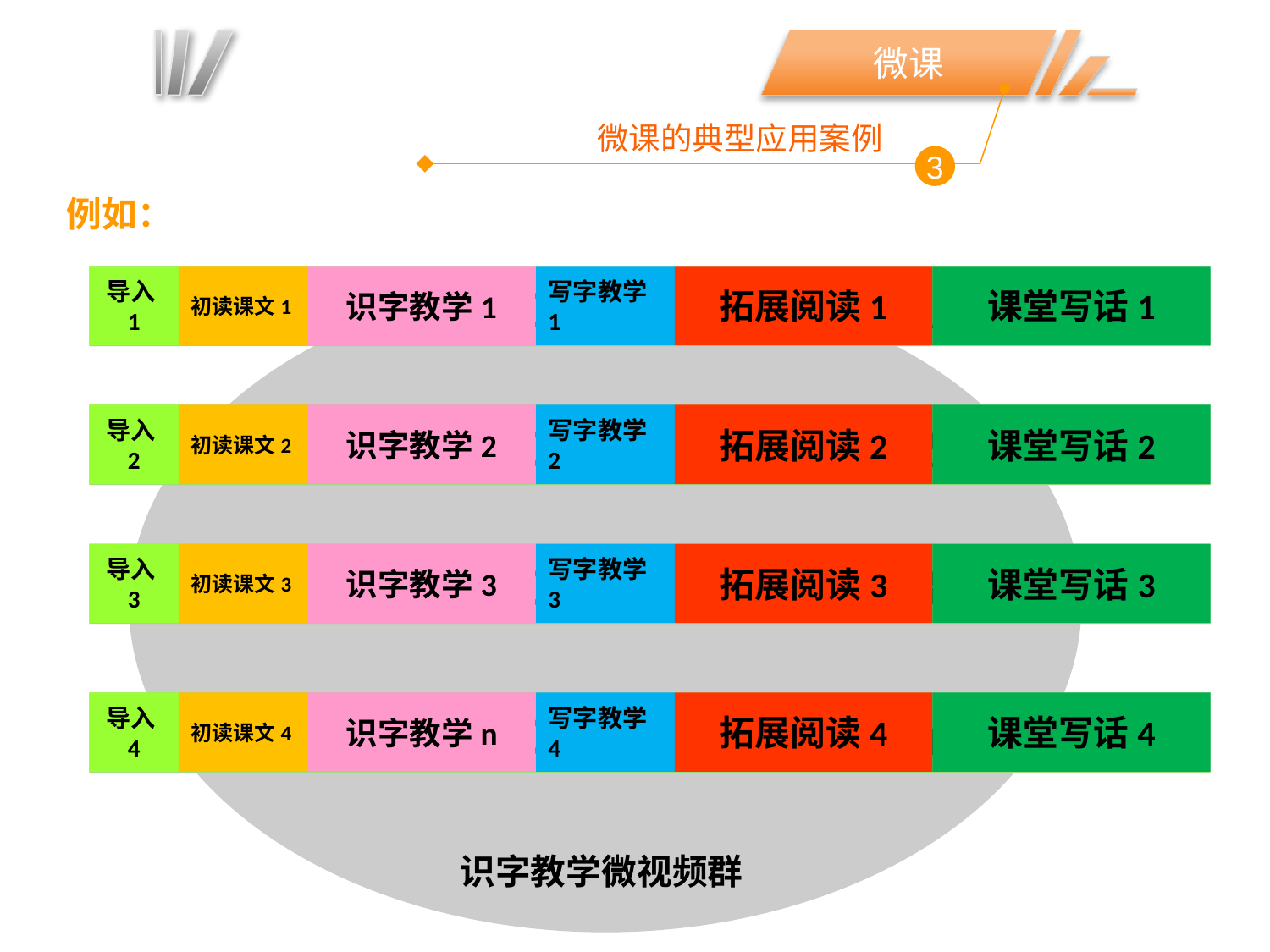

微课

微课的典型应用案例
3
例如：
一节40分钟的语文课1
导入1
初读课文1
识字教学1
写字教学1
拓展阅读1
课堂写话1

一节40分钟的语文课2
导入2
初读课文2
识字教学2
写字教学2
拓展阅读2
课堂写话2
一节40分钟的语文课3
导入3
初读课文3
识字教学3
写字教学3
拓展阅读3
课堂写话3
一节40分钟的语文课n
导入4
初读课文4
识字教学n
写字教学4
拓展阅读4
课堂写话4
识字教学微视频群